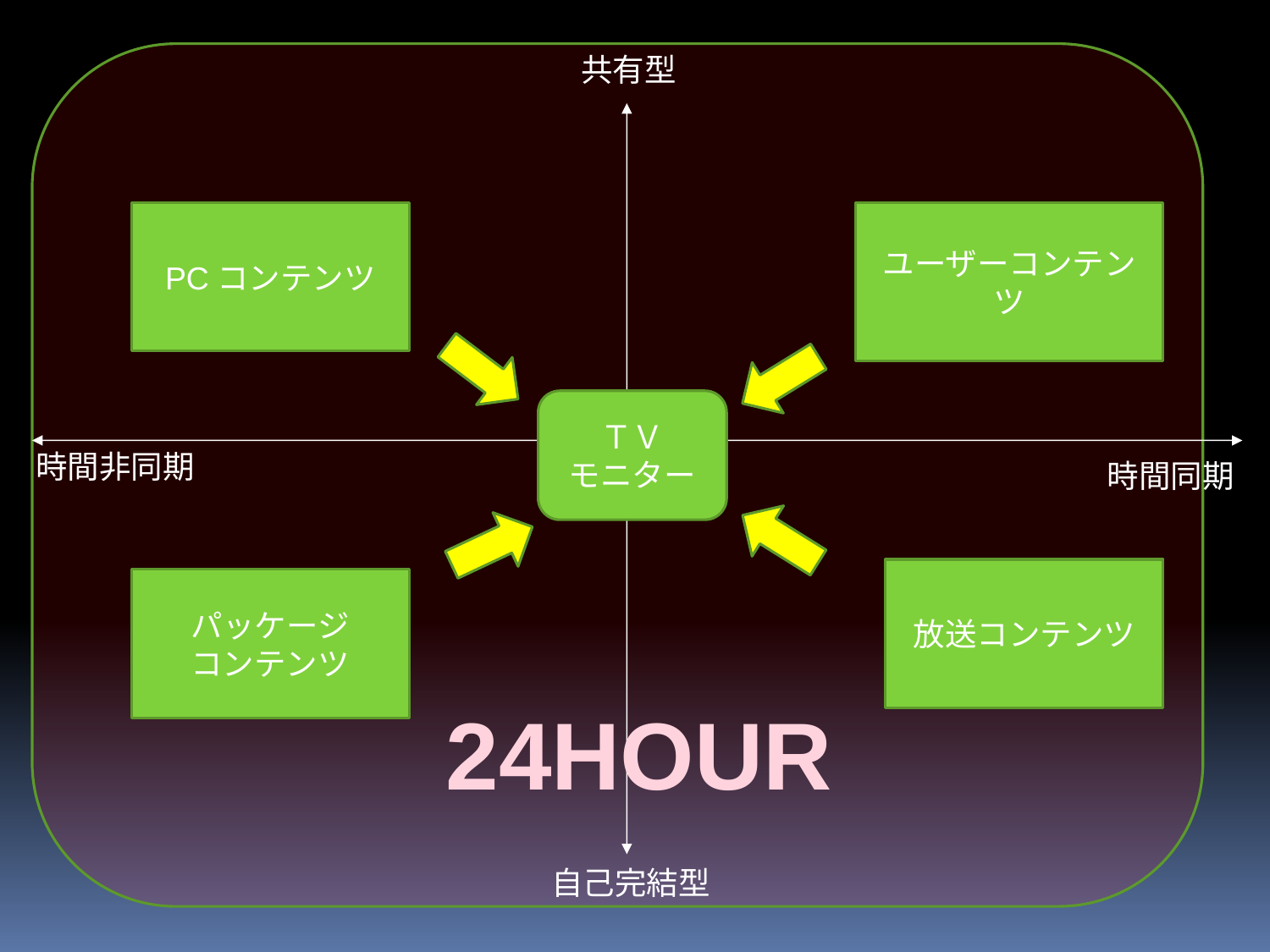

共有型

PCコンテンツ
ユーザーコンテンツ

ＴＶ
モニター
時間非同期

時間同期

放送コンテンツ
パッケージ
コンテンツ
24HOUR
自己完結型